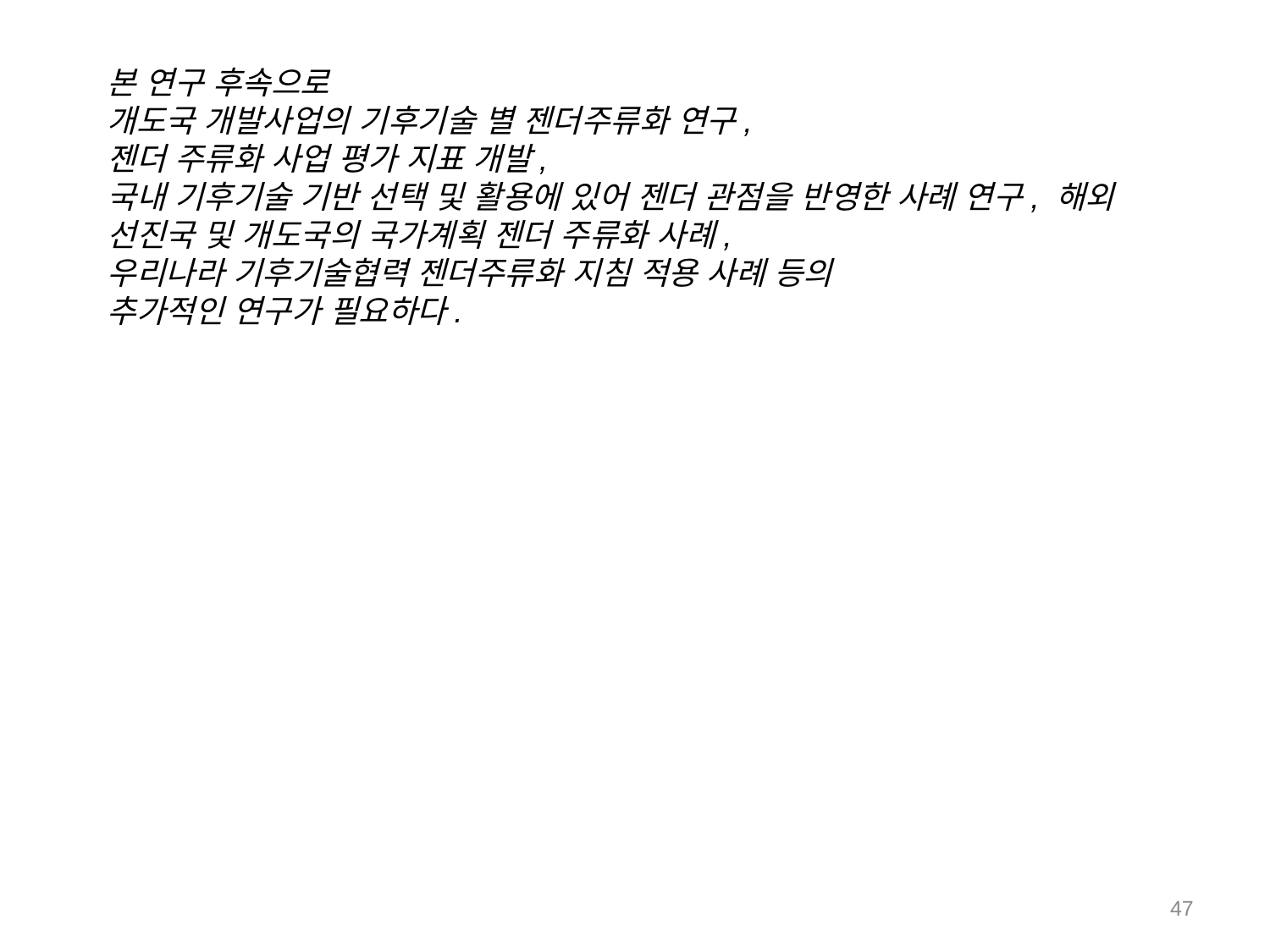

본 연구 후속으로
개도국 개발사업의 기후기술 별 젠더주류화 연구,
젠더 주류화 사업 평가 지표 개발,
국내 기후기술 기반 선택 및 활용에 있어 젠더 관점을 반영한 사례 연구, 해외 선진국 및 개도국의 국가계획 젠더 주류화 사례,
우리나라 기후기술협력 젠더주류화 지침 적용 사례 등의
추가적인 연구가 필요하다.
47